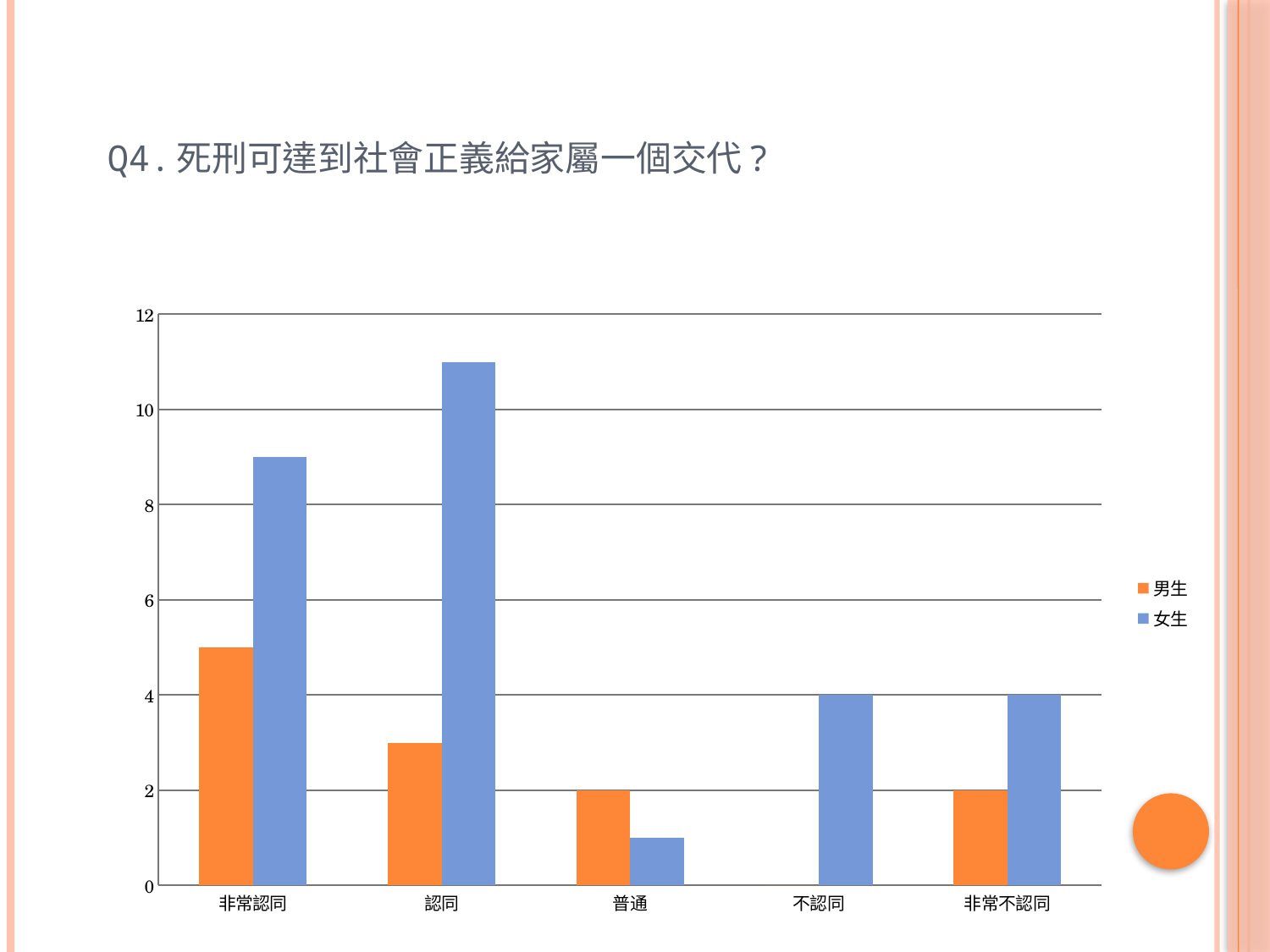

# Q4.死刑可達到社會正義給家屬一個交代?

### Chart

| Category | 男生 | 女生 |
|---|---|---|
| 非常認同 | 5.0 | 9.0 |
| 認同 | 3.0 | 11.0 |
| 普通 | 2.0 | 1.0 |
| 不認同 | 0.0 | 4.0 |
| 非常不認同 | 2.0 | 4.0 |